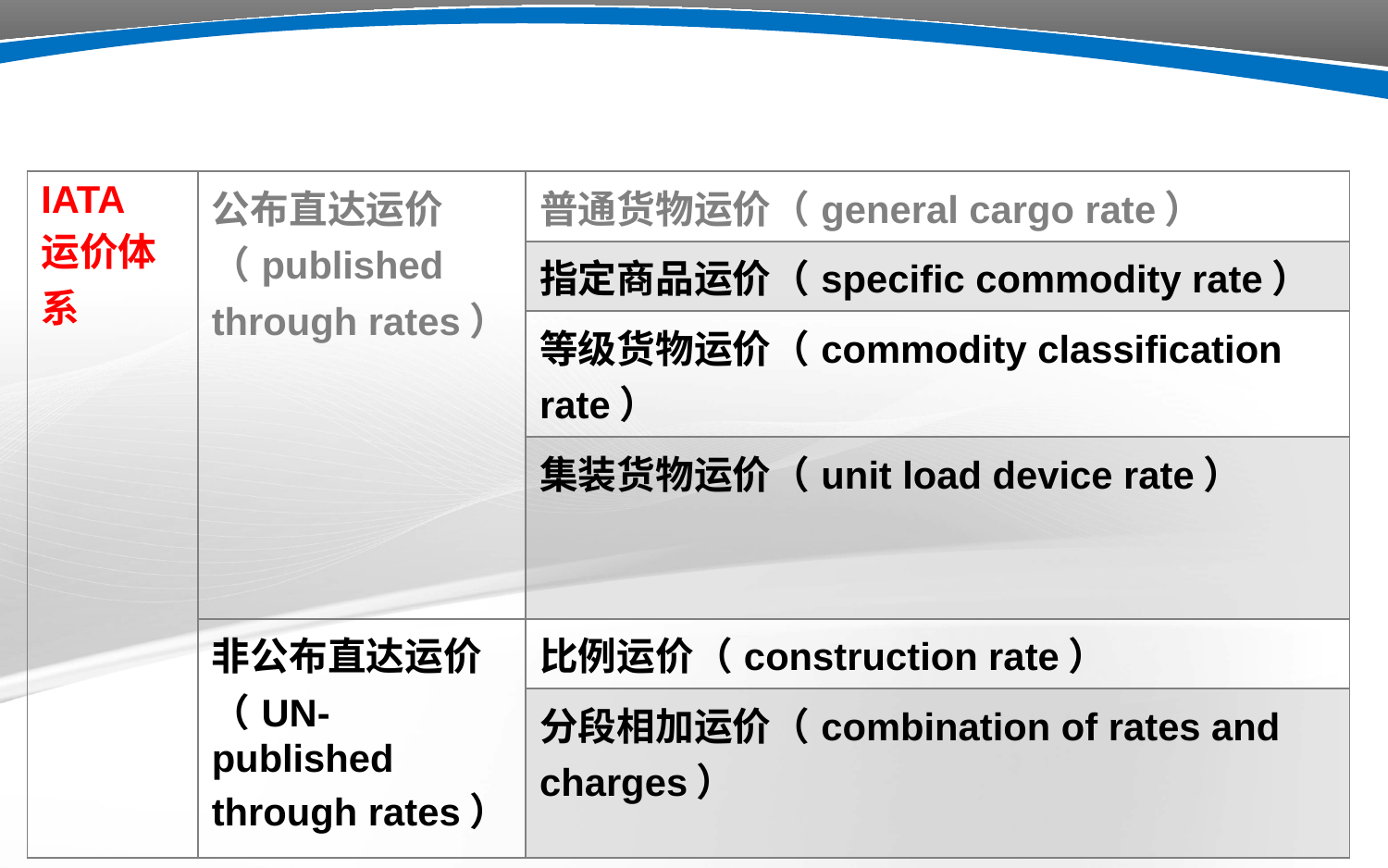

| IATA 运价体系 | 公布直达运价 （published through rates） | 普通货物运价（general cargo rate） |
| --- | --- | --- |
|  |  | 指定商品运价（specific commodity rate） |
|  |  | 等级货物运价（commodity classification rate） |
|  |  | 集装货物运价（unit load device rate） |
|  | 非公布直达运价 （UN-published through rates） | 比例运价（construction rate） |
|  |  | 分段相加运价（combination of rates and charges） |